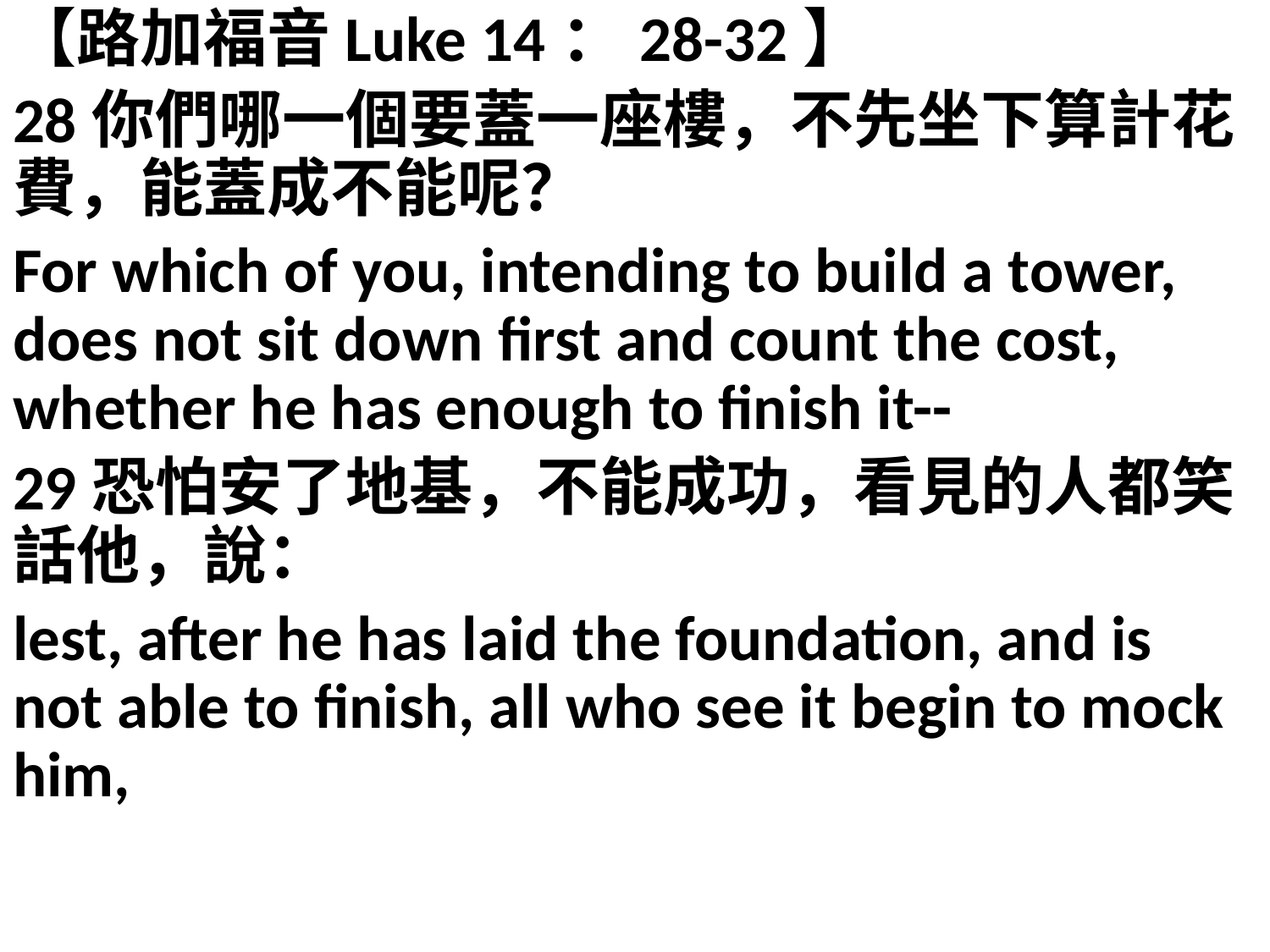

【路加福音Luke 14：28-32】
28你們哪一個要蓋一座樓，不先坐下算計花費，能蓋成不能呢？
For which of you, intending to build a tower, does not sit down first and count the cost, whether he has enough to finish it--
29恐怕安了地基，不能成功，看見的人都笑話他，說：
lest, after he has laid the foundation, and is not able to finish, all who see it begin to mock him,